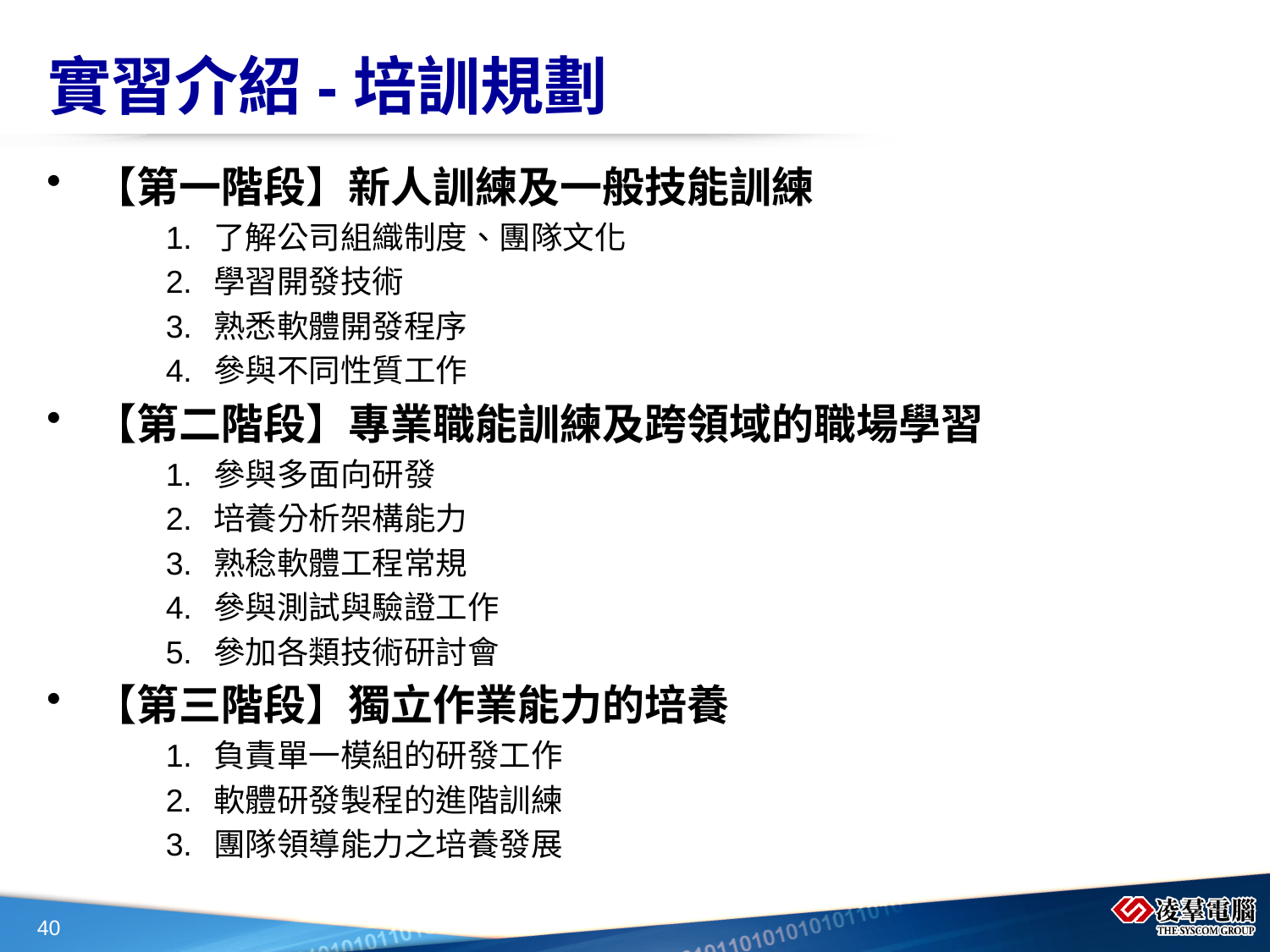

# 實習介紹-培訓規劃
【第一階段】新人訓練及一般技能訓練
了解公司組織制度、團隊文化
學習開發技術
熟悉軟體開發程序
參與不同性質工作
【第二階段】專業職能訓練及跨領域的職場學習
參與多面向研發
培養分析架構能力
熟稔軟體工程常規
參與測試與驗證工作
參加各類技術研討會
【第三階段】獨立作業能力的培養
負責單一模組的研發工作
軟體研發製程的進階訓練
團隊領導能力之培養發展
40